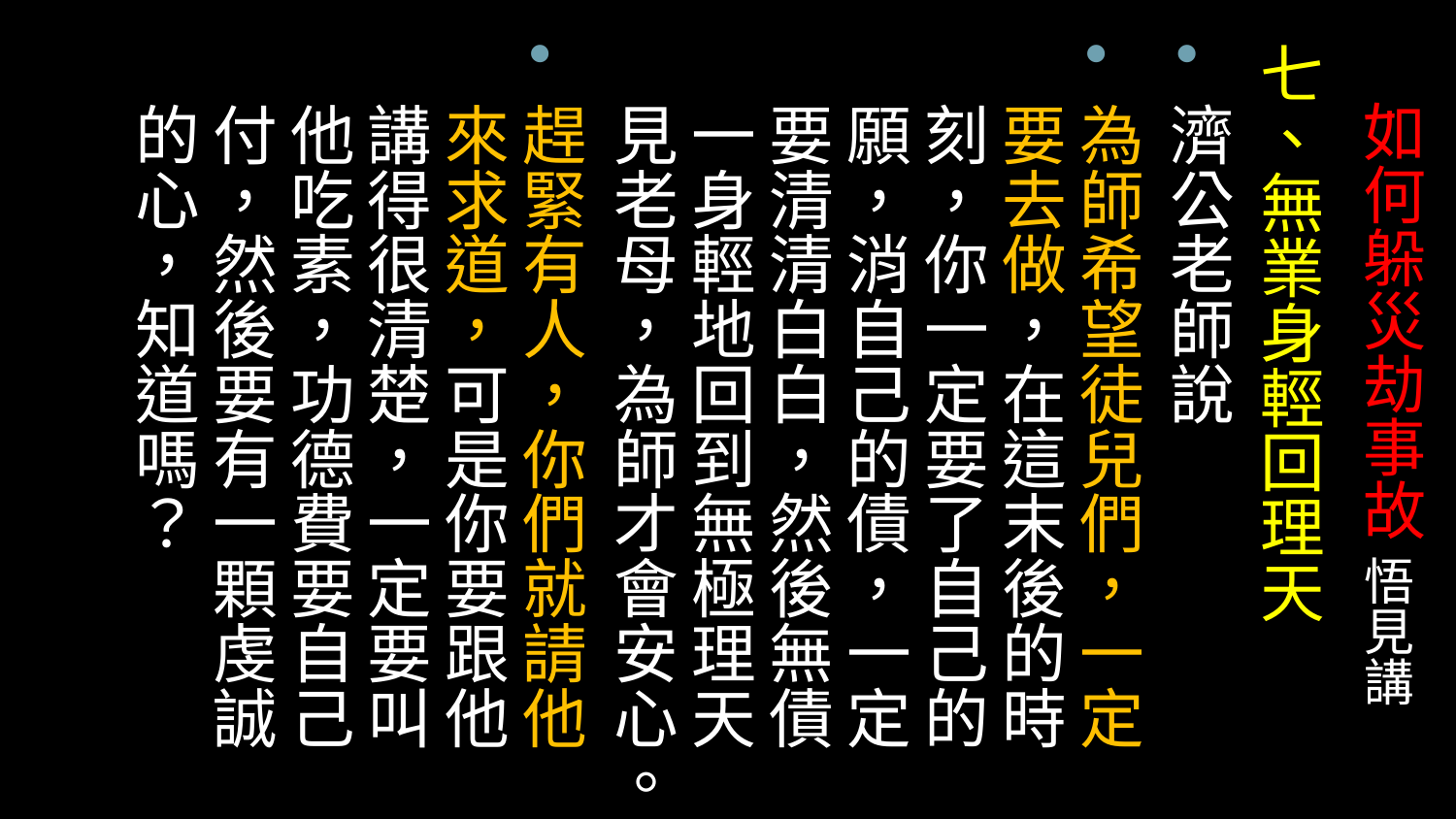

# 如何躲災劫事故 悟見講
七、無業身輕回理天
濟公老師說
為師希望徒兒們，一定要去做，在這末後的時刻，你一定要了自己的願，消自己的債，一定要清清白白，然後無債一身輕地回到無極理天見老母，為師才會安心。
趕緊有人，你們就請他來求道，可是你要跟他講得很清楚，一定要叫他吃素，功德費要自己付，然後要有一顆虔誠的心，知道嗎？